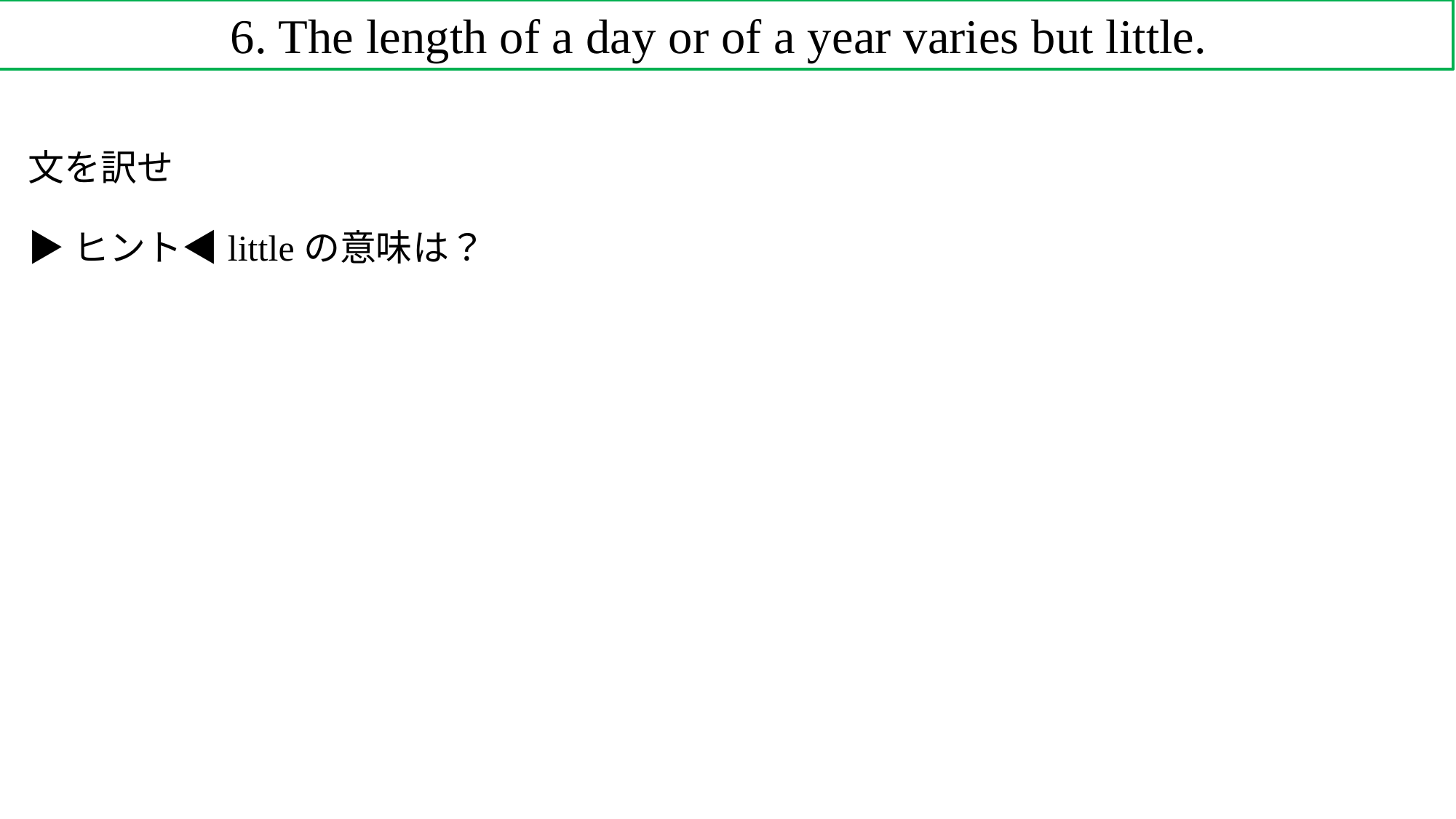

6. The length of a day or of a year varies but little.
文を訳せ
▶ヒント◀littleの意味は？